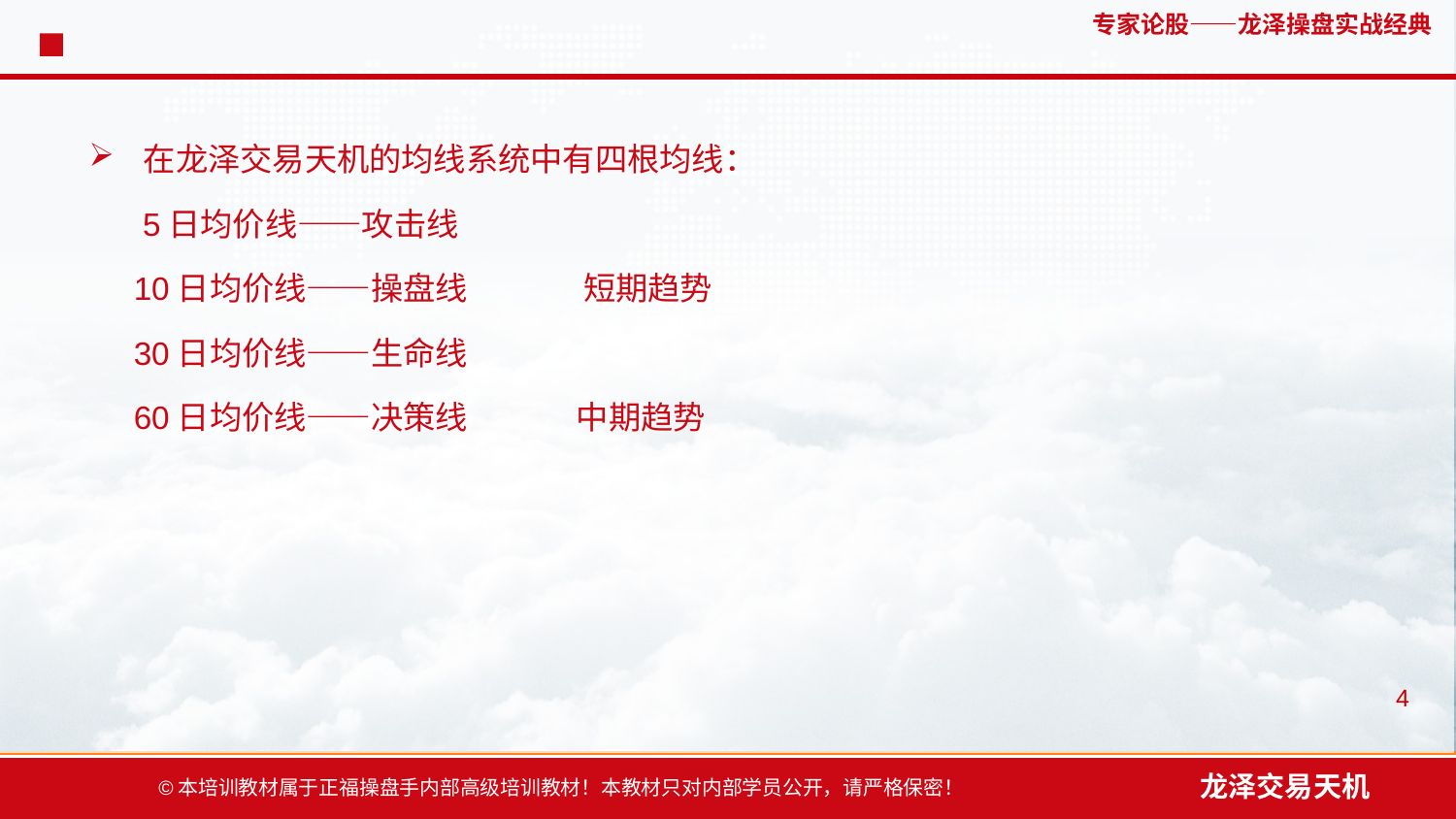

#
在龙泽交易天机的均线系统中有四根均线：
      5日均价线——攻击线
     10日均价线——操盘线                短期趋势
     30日均价线——生命线
     60日均价线——决策线               中期趋势